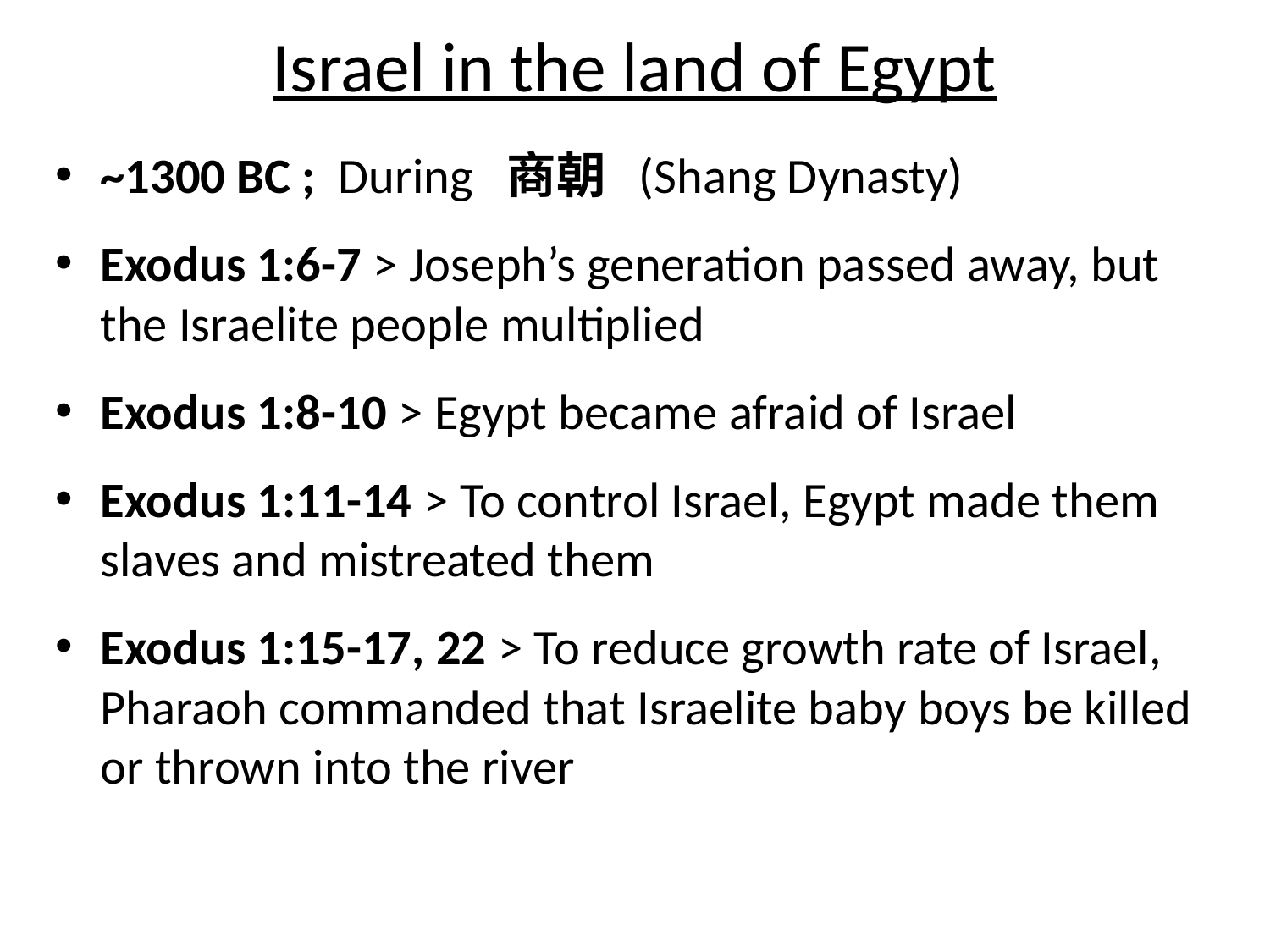

# Israel in the land of Egypt
~1300 BC ;  During  商朝  (Shang Dynasty)
Exodus 1:6-7 > Joseph’s generation passed away, but the Israelite people multiplied
Exodus 1:8-10 > Egypt became afraid of Israel
Exodus 1:11-14 > To control Israel, Egypt made them slaves and mistreated them
Exodus 1:15-17, 22 > To reduce growth rate of Israel, Pharaoh commanded that Israelite baby boys be killed or thrown into the river